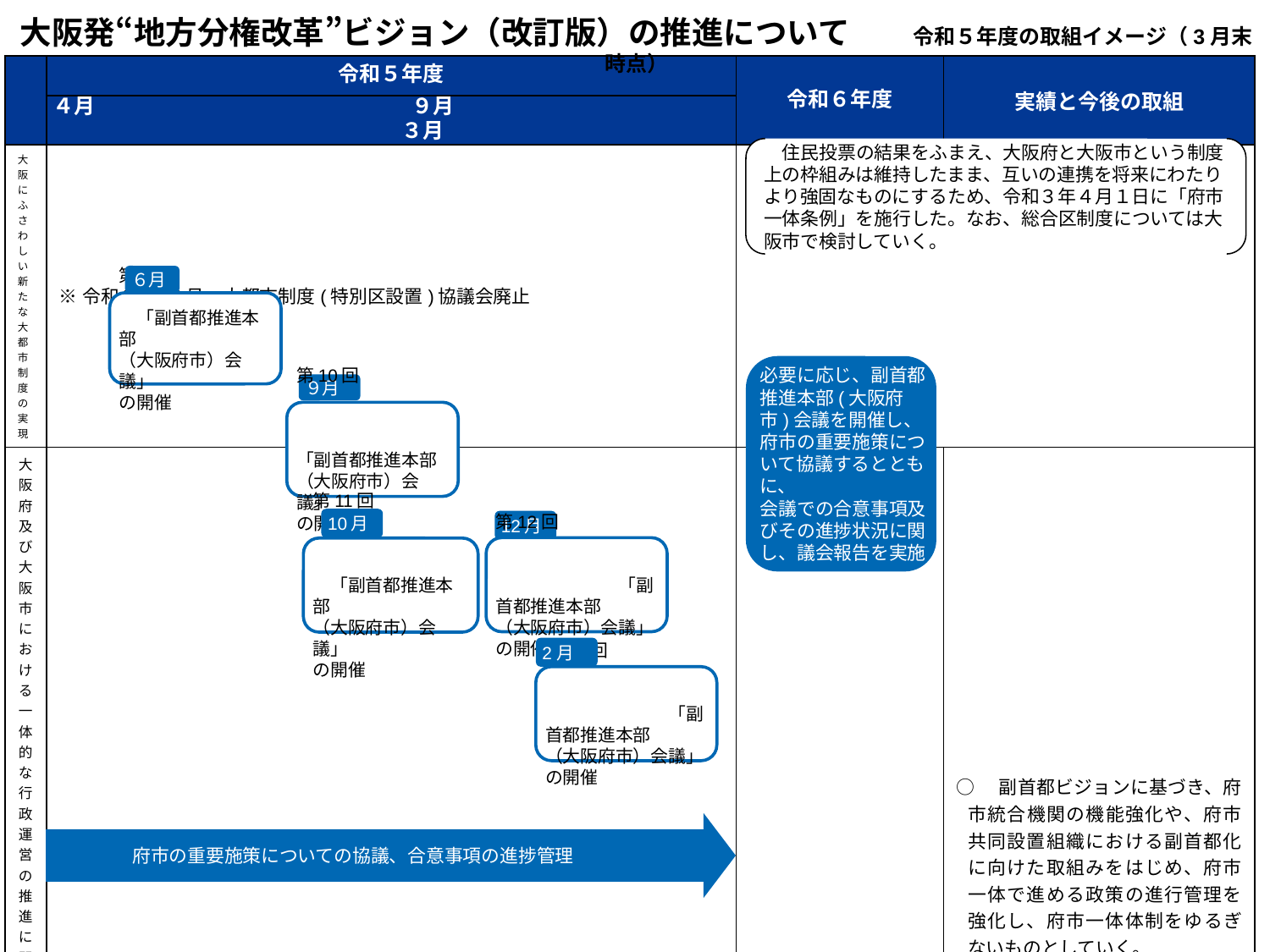

大阪発“地方分権改革”ビジョン（改訂版）の推進について　　令和５年度の取組イメージ（3月末時点）
|  | 令和５年度 | 令和６年度 | 実績と今後の取組 |
| --- | --- | --- | --- |
|  | ４月　　　　　　　　　　　　　　　９月　　　　　　　　　　　　　　　　３月 |  |  |
| 大阪にふさわしい新たな大都市制度の実現 | ※令和２年12月　大都市制度(特別区設置)協議会廃止 |  |  |
| 大阪府及び大阪市における一体的な行政運営の推進に関する条例 （広域機能に関しての大阪府と大阪市の協議・調整） |  |  | ○　副首都ビジョンに基づき、府市統合機関の機能強化や、府市共同設置組織における副首都化に向けた取組みをはじめ、府市一体で進める政策の進行管理を強化し、府市一体体制をゆるぎないものとしていく。 ○　必要に応じ副首都推進本部（大阪府市）会議を開催し、府市の重要施策について協議を行い、会議での合意事項及び合意事項についての進捗状況に関し、議会報告を実施していく。 |
　住民投票の結果をふまえ、大阪府と大阪市という制度上の枠組みは維持したまま、互いの連携を将来にわたりより強固なものにするため、令和３年４月１日に「府市一体条例」を施行した。なお、総合区制度については大阪市で検討していく。
６月
第９回　　　　　　　　　　　　　　「副首都推進本部
（大阪府市）会議」
の開催
府市の重要施策についての協議、合意事項の進捗管理
必要に応じ、副首都推進本部(大阪府市)会議を開催し、府市の重要施策について協議するとともに、
会議での合意事項及びその進捗状況に関し、議会報告を実施
９月
第10回　　　　　　　　　　　　　　　　　　　　　　　　　　　　　「副首都推進本部
（大阪府市）会議」
の開催
10月
12月
第12回　　　　　　　　　　　　　　　　　　　　　　　　　　　　　　「副首都推進本部
（大阪府市）会議」
の開催
第11回　　　　　　　　　　　　　　　　　　　　　　　　　　　　　　「副首都推進本部
（大阪府市）会議」
の開催
2月
第13回　　　　　　　　　　　　　　　　　　　　　　　　　　　　　　「副首都推進本部
（大阪府市）会議」
の開催